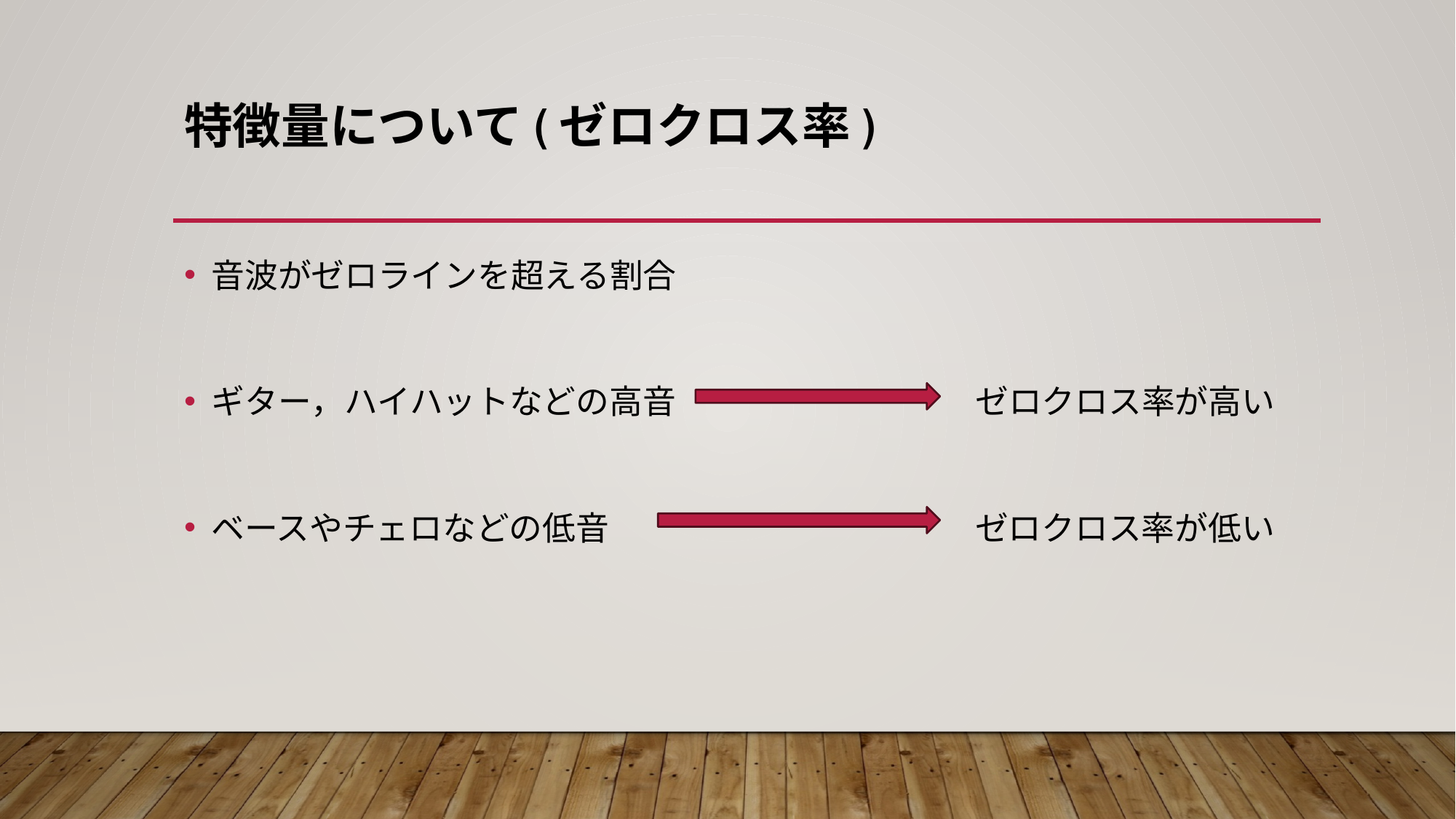

# 特徴量について(ゼロクロス率)
音波がゼロラインを超える割合

ギター，ハイハットなどの高音　　　　　　　　　ゼロクロス率が高い

ベースやチェロなどの低音　　　　　　　　　　　ゼロクロス率が低い